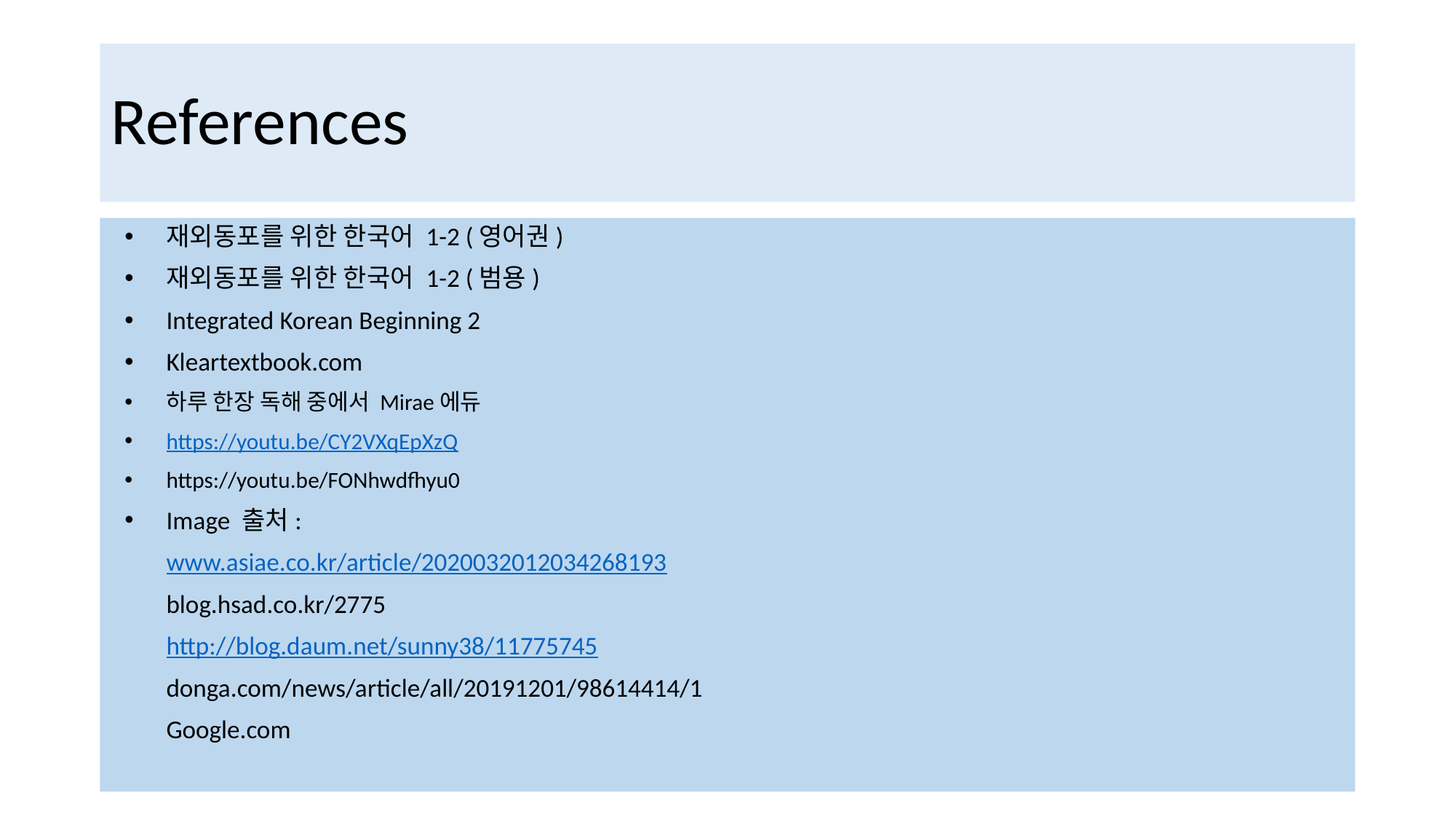

# References
재외동포를 위한 한국어 1-2 (영어권)
재외동포를 위한 한국어 1-2 (범용)
Integrated Korean Beginning 2
Kleartextbook.com
하루 한장 독해 중에서 Mirae에듀
https://youtu.be/CY2VXqEpXzQ
https://youtu.be/FONhwdfhyu0
Image 출처:
www.asiae.co.kr/article/2020032012034268193
blog.hsad.co.kr/2775
http://blog.daum.net/sunny38/11775745
donga.com/news/article/all/20191201/98614414/1
Google.com